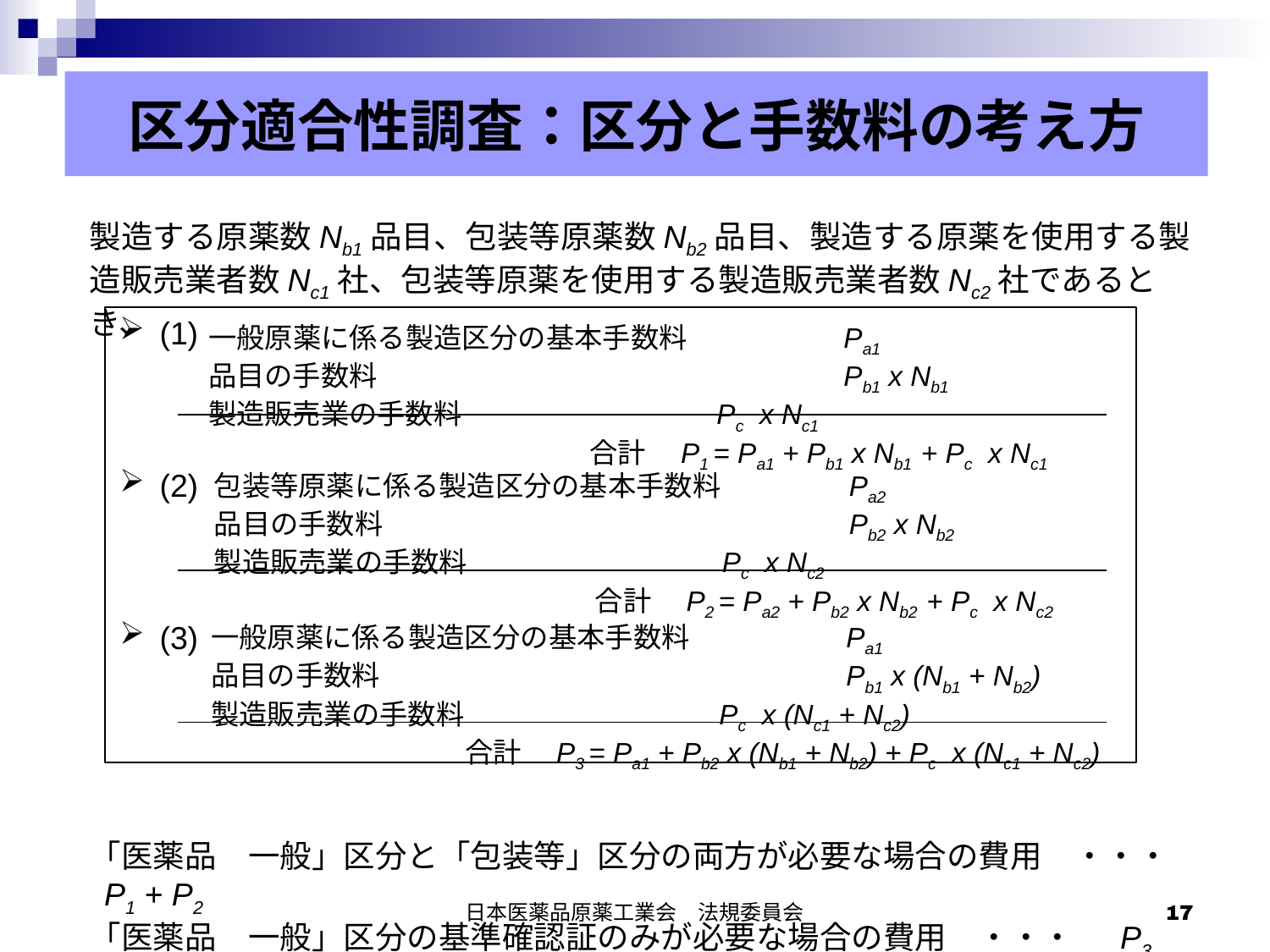

区分適合性調査：区分と手数料の考え方
製造する原薬数Nb1品目、包装等原薬数Nb2品目、製造する原薬を使用する製造販売業者数Nc1社、包装等原薬を使用する製造販売業者数Nc2社であるとき、

「医薬品　一般」区分と「包装等」区分の両方が必要な場合の費用　・・・　  P1 + P2
「医薬品　一般」区分の基準確認証のみが必要な場合の費用　・・・　 P3

(1)

(2)

(3)
一般原薬に係る製造区分の基本手数料		Pa1
品目の手数料				Pb1 x Nb1
製造販売業の手数料			Pc  x Nc1
			合計　P1 = Pa1 + Pb1 x Nb1  + Pc  x Nc1
包装等原薬に係る製造区分の基本手数料		Pa2
品目の手数料				Pb2 x Nb2
製造販売業の手数料			Pc  x Nc2
			合計　P2 = Pa2 + Pb2 x Nb2  + Pc  x Nc2
一般原薬に係る製造区分の基本手数料		Pa1
品目の手数料				Pb1 x (Nb1 + Nb2)
製造販売業の手数料			Pc  x (Nc1 + Nc2)
		合計　P3 = Pa1 + Pb2 x (Nb1 + Nb2) + Pc  x (Nc1 + Nc2)
日本医薬品原薬工業会　法規委員会
17